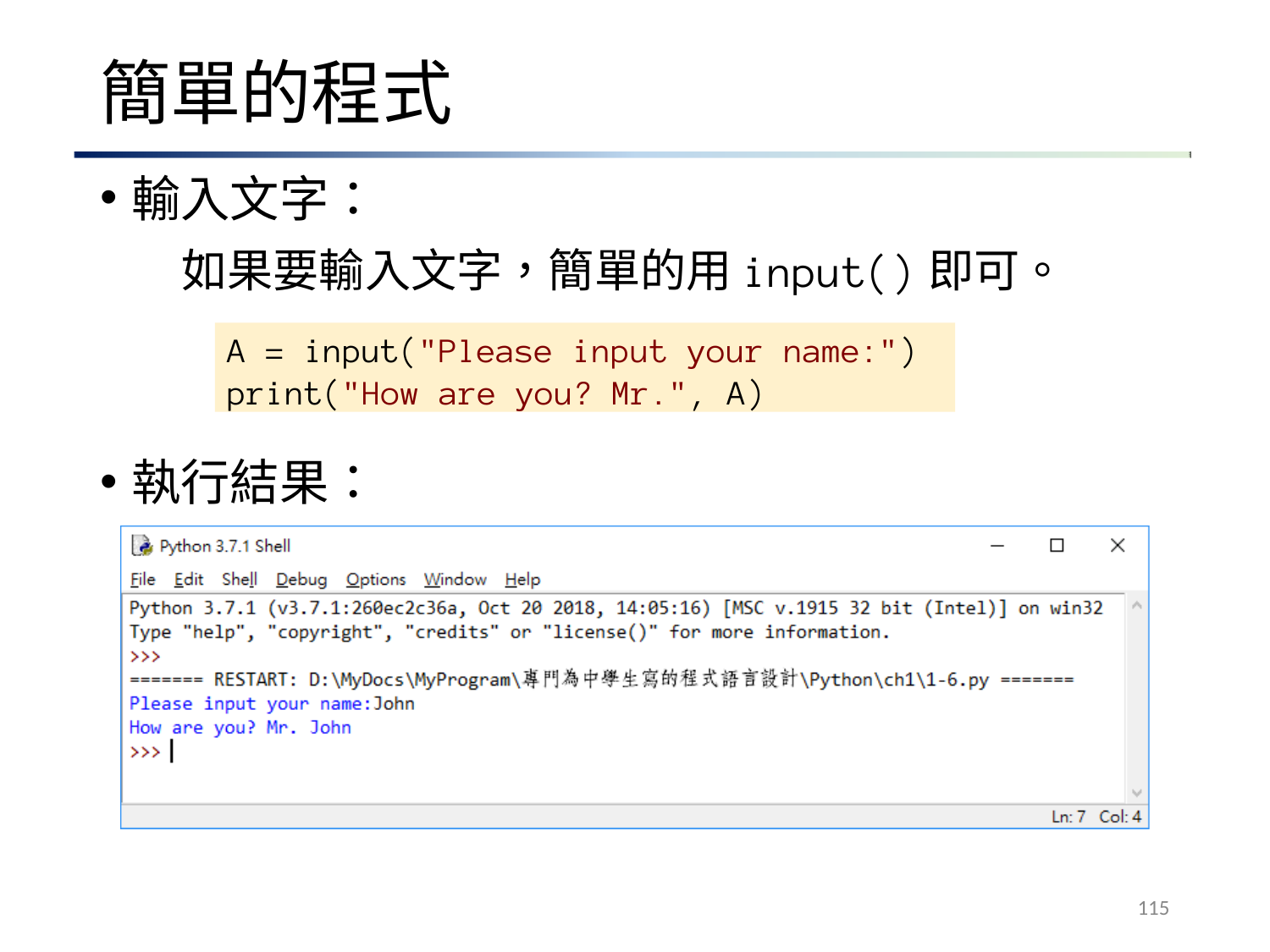

# 簡單的程式
輸入文字：
如果要輸入文字，簡單的用input()即可。
A = input("Please input your name:")
print("How are you? Mr.", A)
執行結果：

115